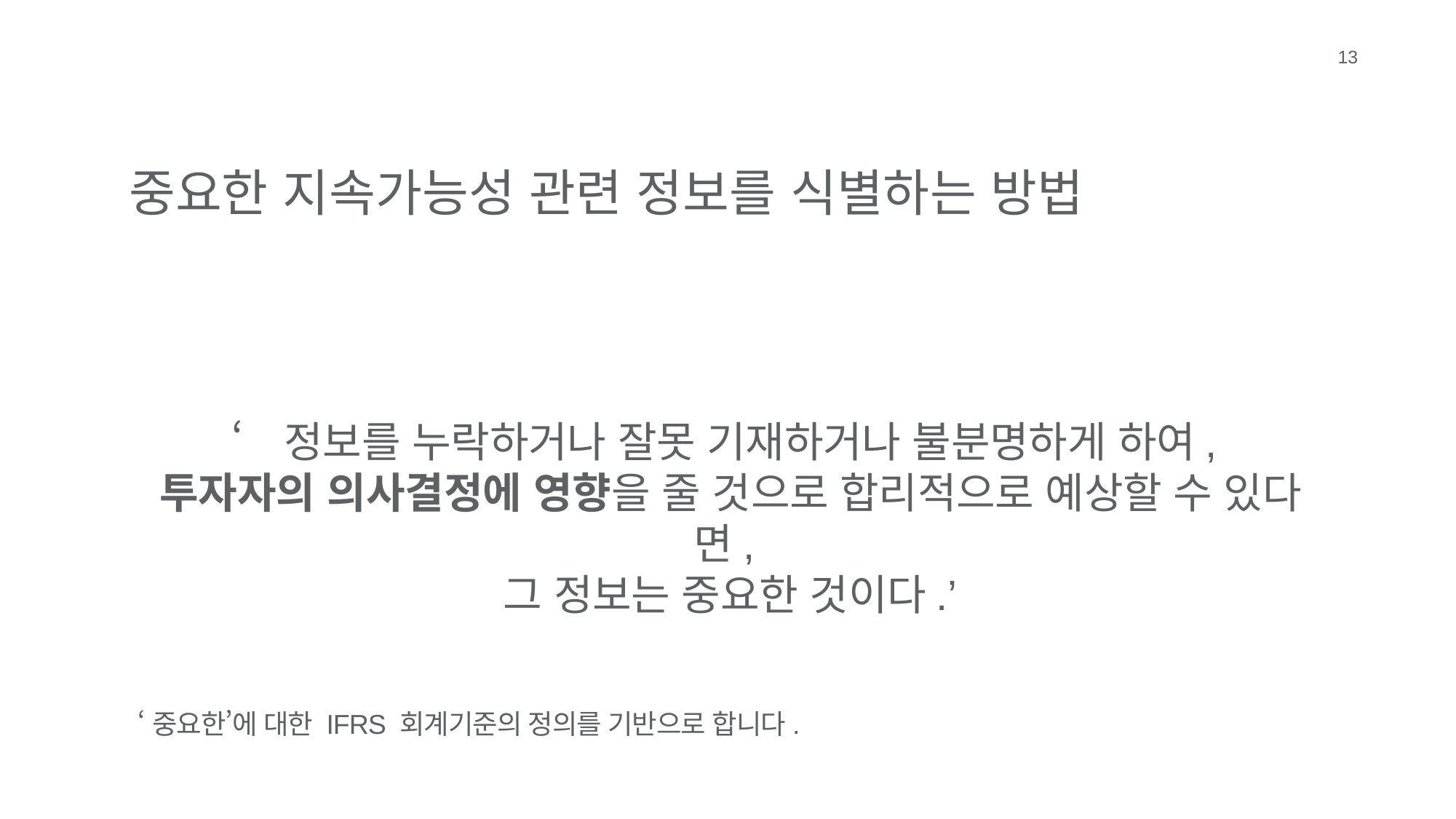

13
중요한 지속가능성 관련 정보를 식별하는 방법
‘정보를 누락하거나 잘못 기재하거나 불분명하게 하여,
투자자의 의사결정에 영향을 줄 것으로 합리적으로 예상할 수 있다면,
그 정보는 중요한 것이다.’
‘중요한’에 대한 IFRS 회계기준의 정의를 기반으로 합니다.